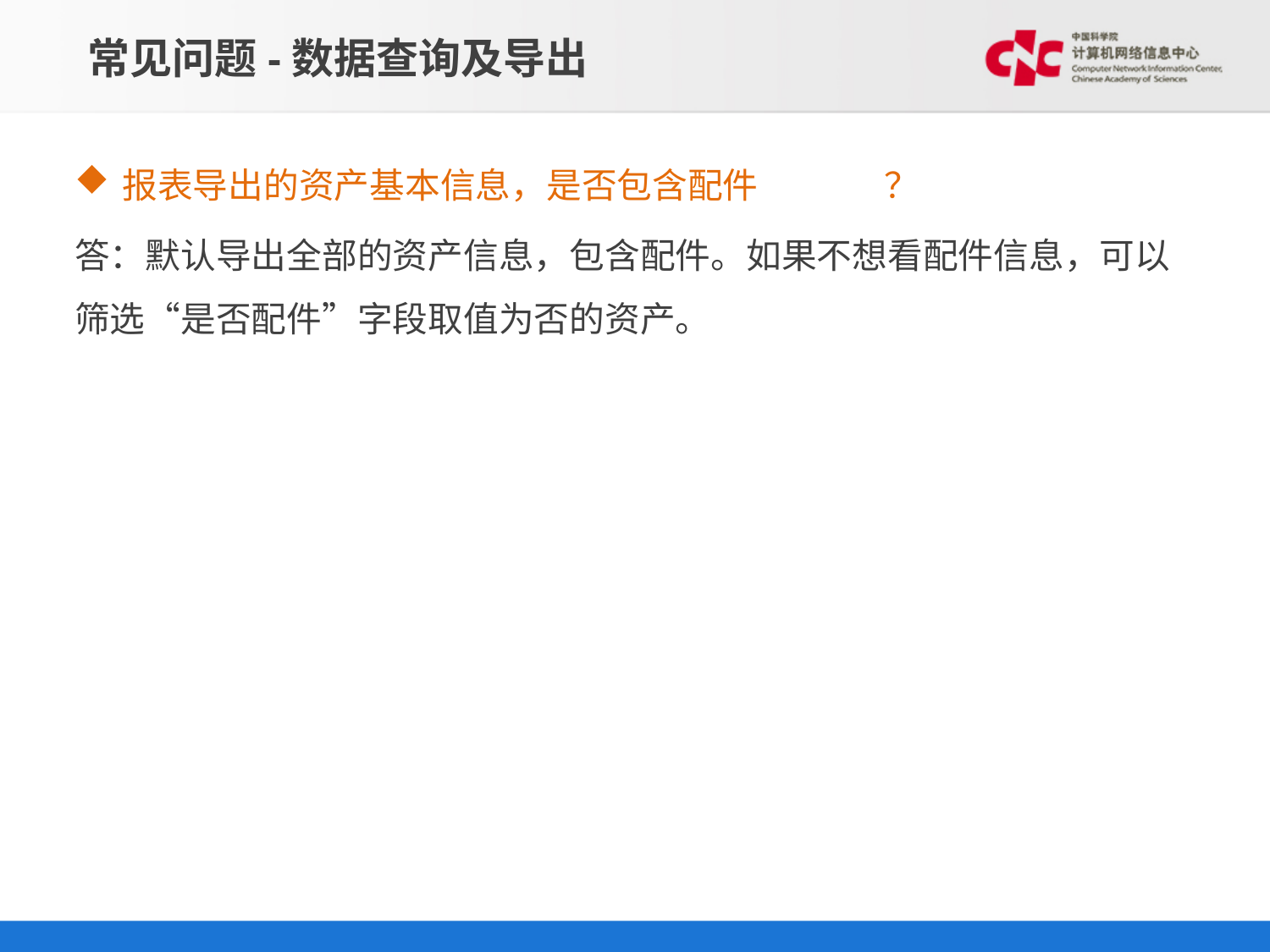

# 常见问题-数据查询及导出
报表导出的资产基本信息，是否包含配件	？
答：默认导出全部的资产信息，包含配件。如果不想看配件信息，可以筛选“是否配件”字段取值为否的资产。